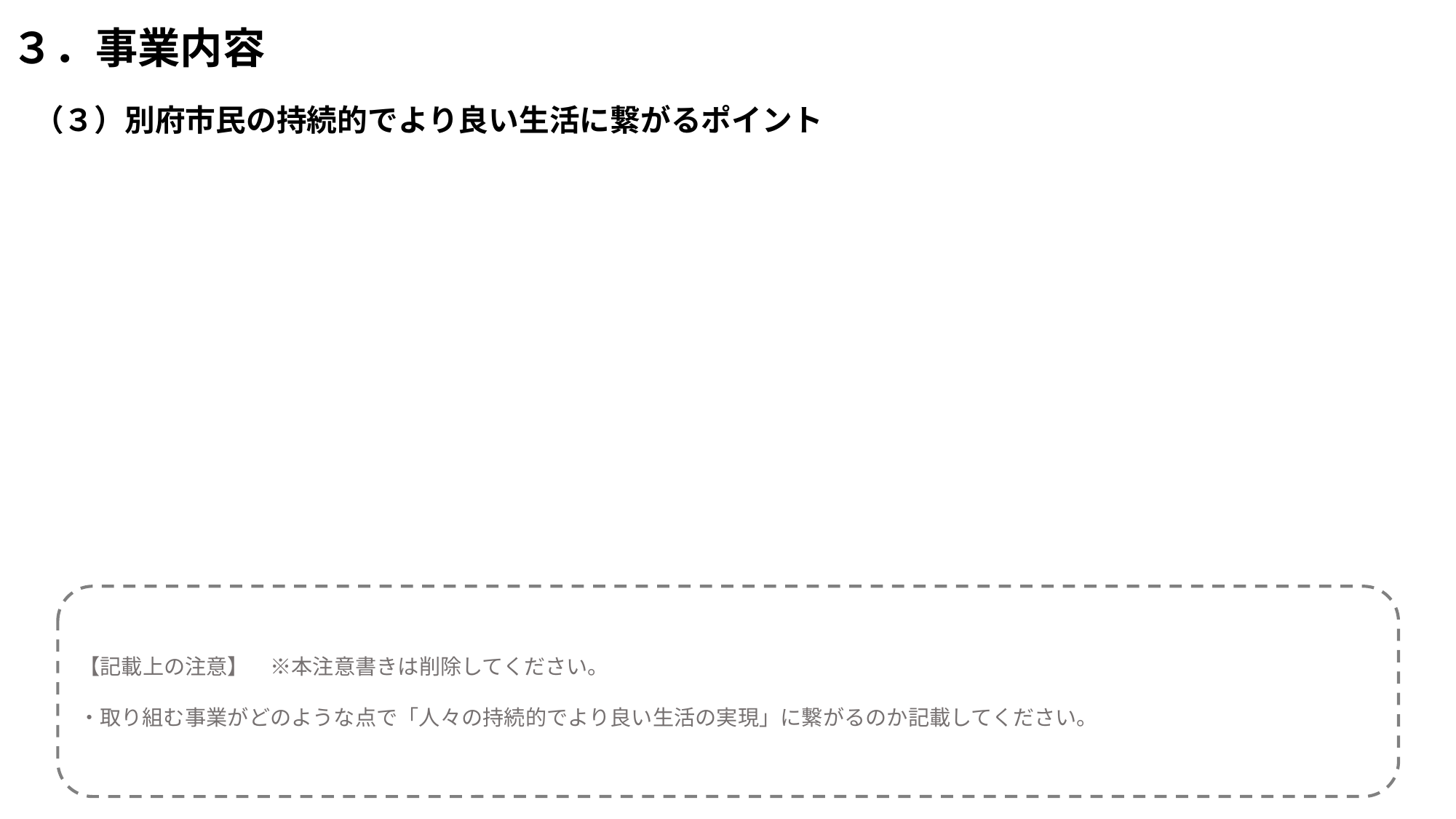

# ３．事業内容
（３）別府市民の持続的でより良い生活に繋がるポイント

【記載上の注意】　※本注意書きは削除してください。

・取り組む事業がどのような点で「人々の持続的でより良い生活の実現」に繋がるのか記載してください。